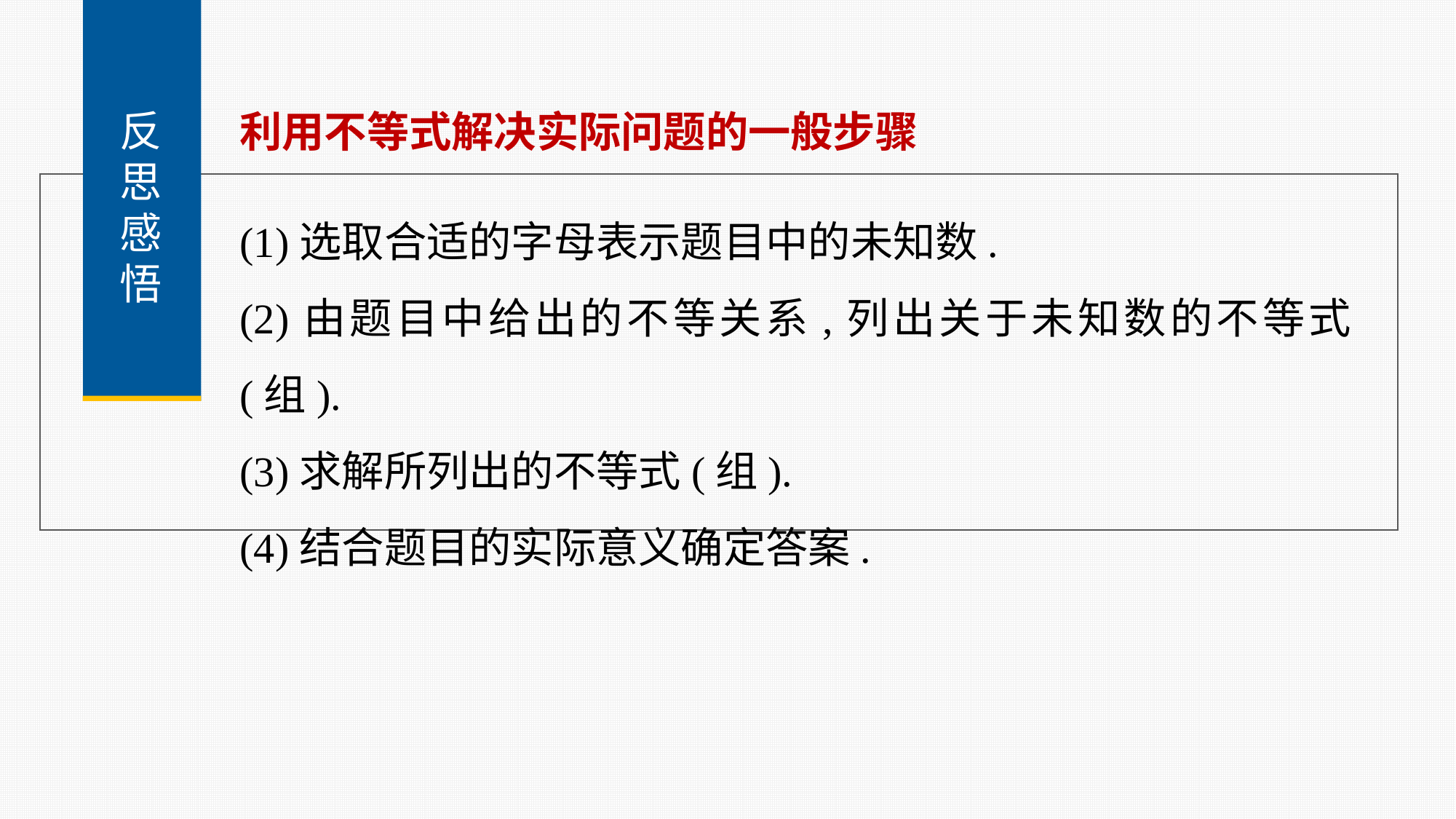

反
思
感
悟

利用不等式解决实际问题的一般步骤

(1)选取合适的字母表示题目中的未知数.
(2)由题目中给出的不等关系,列出关于未知数的不等式(组).
(3)求解所列出的不等式(组).
(4)结合题目的实际意义确定答案.